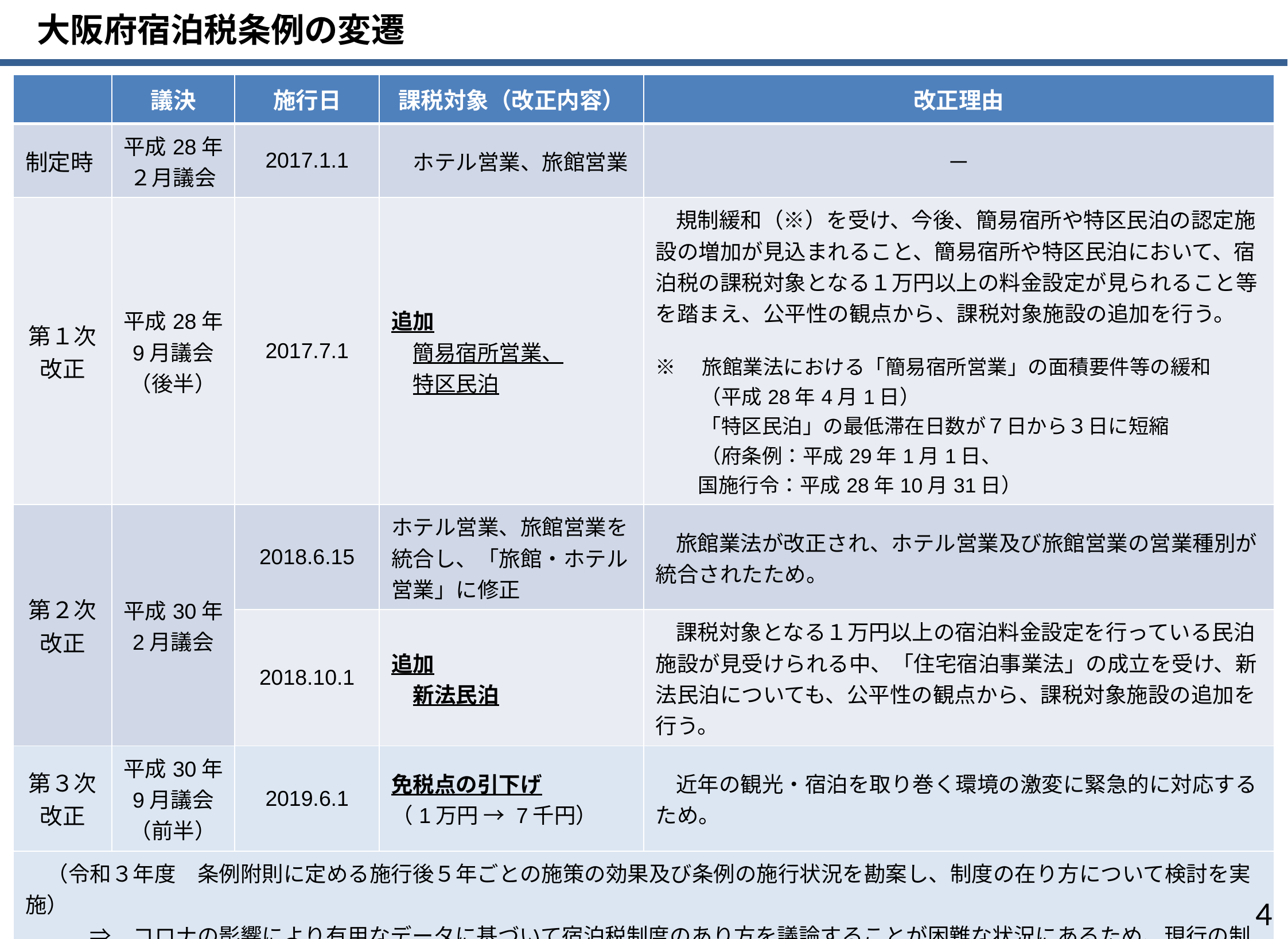

大阪府宿泊税条例の変遷
|  | 議決 | 施行日 | 課税対象（改正内容） | 改正理由 |
| --- | --- | --- | --- | --- |
| 制定時 | 平成28年 ２月議会 | 2017.1.1 | ホテル営業、旅館営業 | － |
| 第１次改正 | 平成28年 9月議会 （後半） | 2017.7.1 | 追加 　簡易宿所営業、 　特区民泊 | 規制緩和（※）を受け、今後、簡易宿所や特区民泊の認定施設の増加が見込まれること、簡易宿所や特区民泊において、宿泊税の課税対象となる１万円以上の料金設定が見られること等を踏まえ、公平性の観点から、課税対象施設の追加を行う。 ※　旅館業法における「簡易宿所営業」の面積要件等の緩和　 　　 （平成28年4月1日）　 　　 「特区民泊」の最低滞在日数が７日から３日に短縮 　　 （府条例：平成29年1月1日、 国施行令：平成28年10月31日） |
| 第２次改正 | 平成30年 2月議会 | 2018.6.15 | ホテル営業、旅館営業を統合し、「旅館・ホテル営業」に修正 | 旅館業法が改正され、ホテル営業及び旅館営業の営業種別が統合されたため。 |
|  |  | 2018.10.1 | 追加 　新法民泊 | 課税対象となる１万円以上の宿泊料金設定を行っている民泊施設が見受けられる中、「住宅宿泊事業法」の成立を受け、新法民泊についても、公平性の観点から、課税対象施設の追加を行う。 |
| 第３次 改正 | 平成30年 9月議会 （前半） | 2019.6.1 | 免税点の引下げ （1万円 → 7千円） | 近年の観光・宿泊を取り巻く環境の激変に緊急的に対応するため。 |
| （令和３年度　条例附則に定める施行後５年ごとの施策の効果及び条例の施行状況を勘案し、制度の在り方について検討を実施） 　　　⇒　コロナの影響により有用なデータに基づいて宿泊税制度のあり方を議論することが困難な状況にあるため、現行の制度を維持・継続 | 令和３年度 |  |  |  |
| 第４次 改正 | 令和５年 9月議会 | 2025.4.1 （予定） | 万博開催期間の 修学旅行生等の課税免除 | 万博の機運醸成策のため |
4